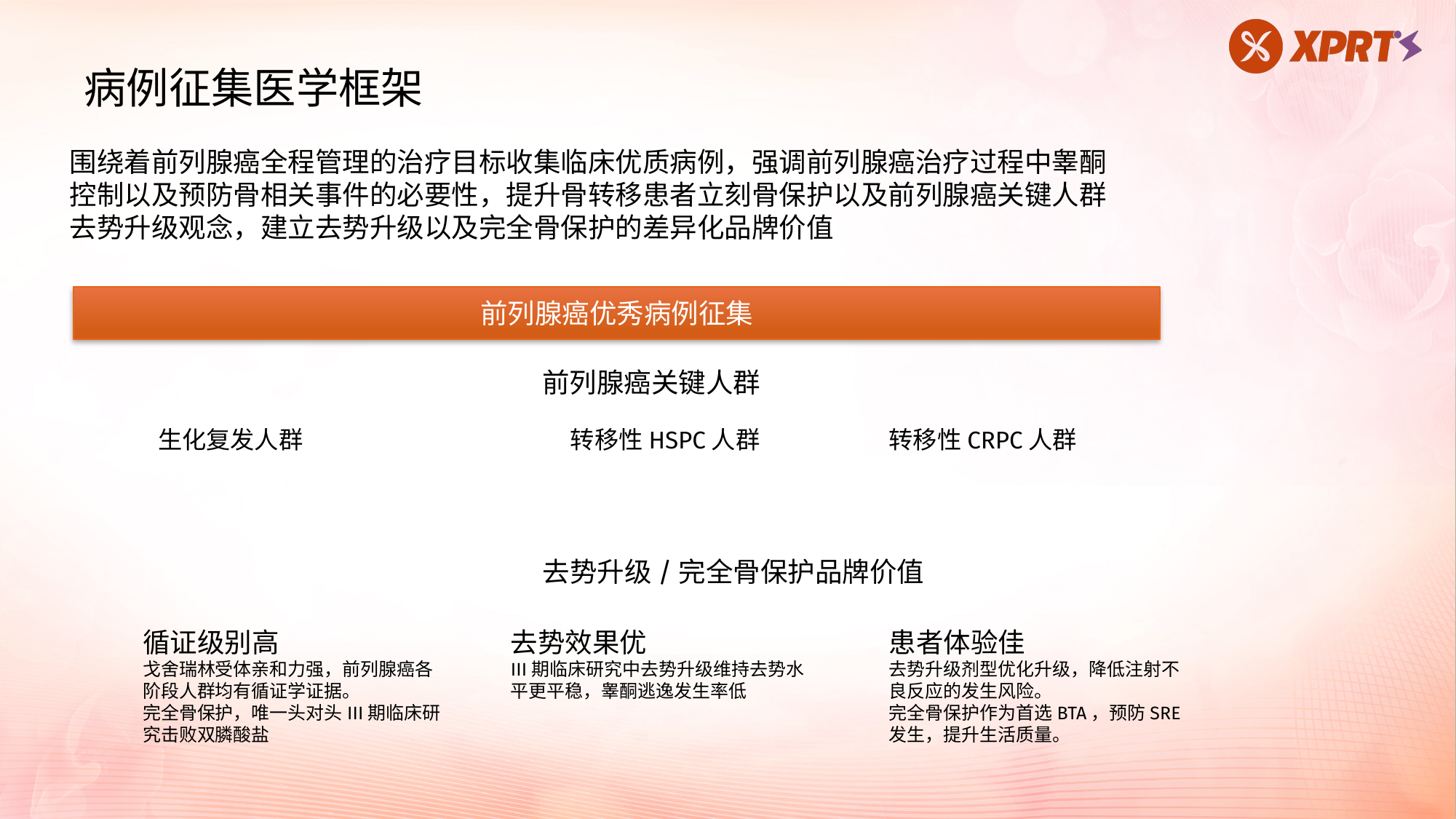

病例征集医学框架
围绕着前列腺癌全程管理的治疗目标收集临床优质病例，强调前列腺癌治疗过程中睾酮控制以及预防骨相关事件的必要性，提升骨转移患者立刻骨保护以及前列腺癌关键人群去势升级观念，建立去势升级以及完全骨保护的差异化品牌价值
前列腺癌优秀病例征集
前列腺癌关键人群
生化复发人群
转移性HSPC人群
转移性CRPC人群
去势升级/完全骨保护品牌价值
循证级别高
戈舍瑞林受体亲和力强，前列腺癌各阶段人群均有循证学证据。
完全骨保护，唯一头对头III期临床研究击败双膦酸盐
去势效果优
III期临床研究中去势升级维持去势水平更平稳，睾酮逃逸发生率低
患者体验佳
去势升级剂型优化升级，降低注射不良反应的发生风险。
完全骨保护作为首选BTA，预防SRE发生，提升生活质量。